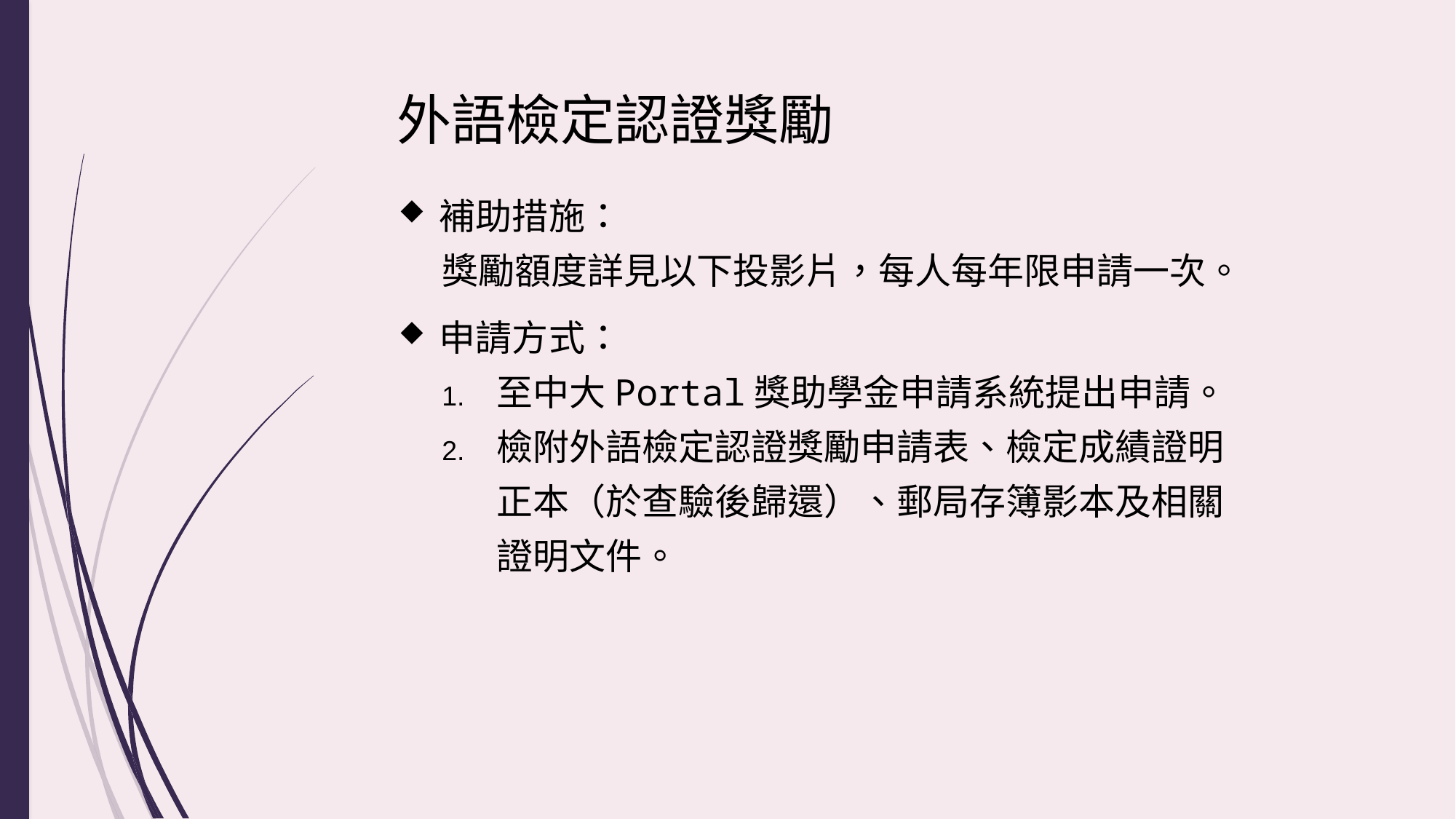

外語檢定認證獎勵
補助措施：
獎勵額度詳見以下投影片，每人每年限申請一次。
申請方式：
至中大Portal獎助學金申請系統提出申請。
檢附外語檢定認證獎勵申請表、檢定成績證明正本（於查驗後歸還）、郵局存簿影本及相關證明文件。